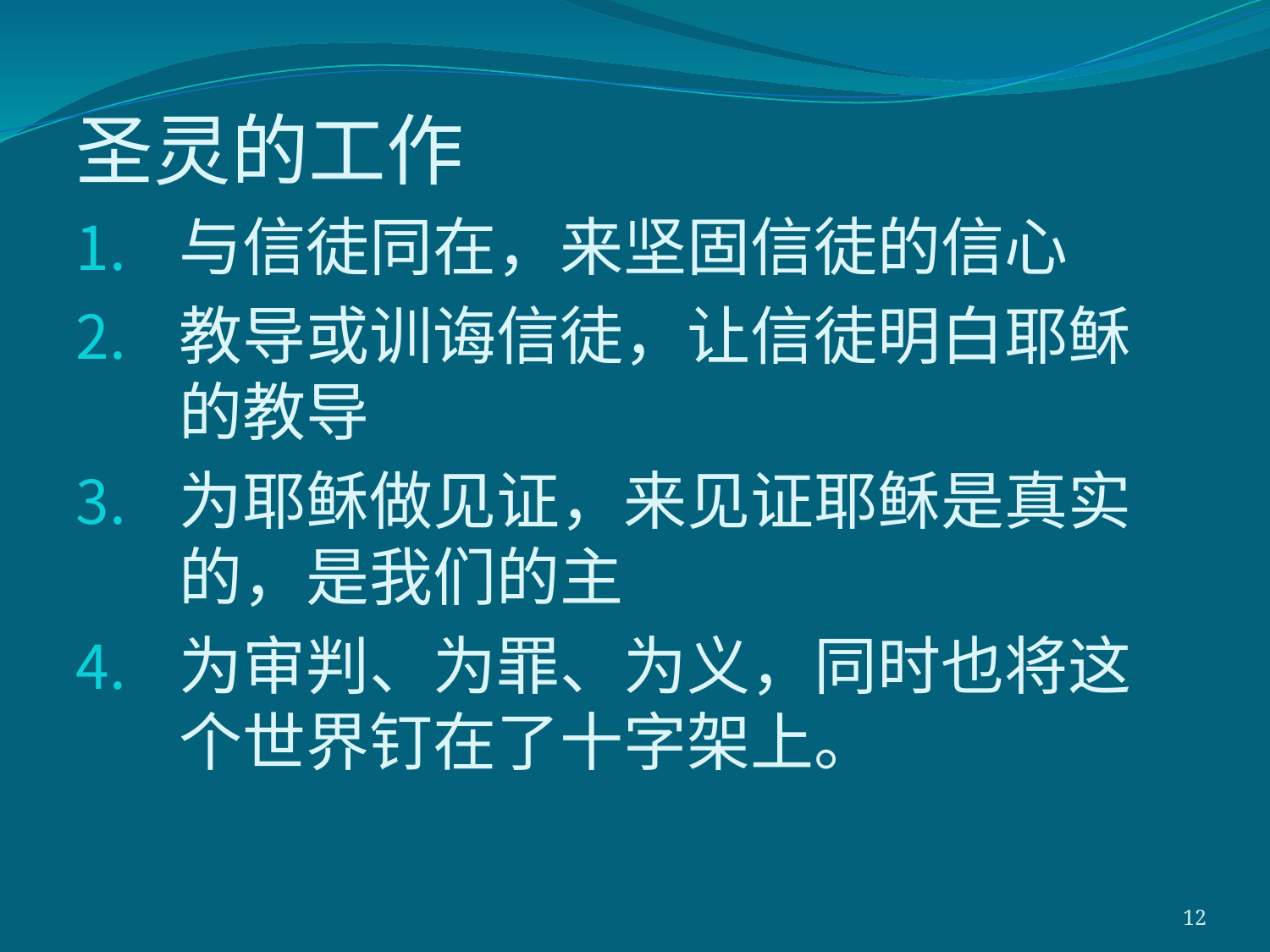

圣灵的工作
与信徒同在，来坚固信徒的信心
教导或训诲信徒，让信徒明白耶稣的教导
为耶稣做见证，来见证耶稣是真实的，是我们的主
为审判、为罪、为义，同时也将这个世界钉在了十字架上。

12